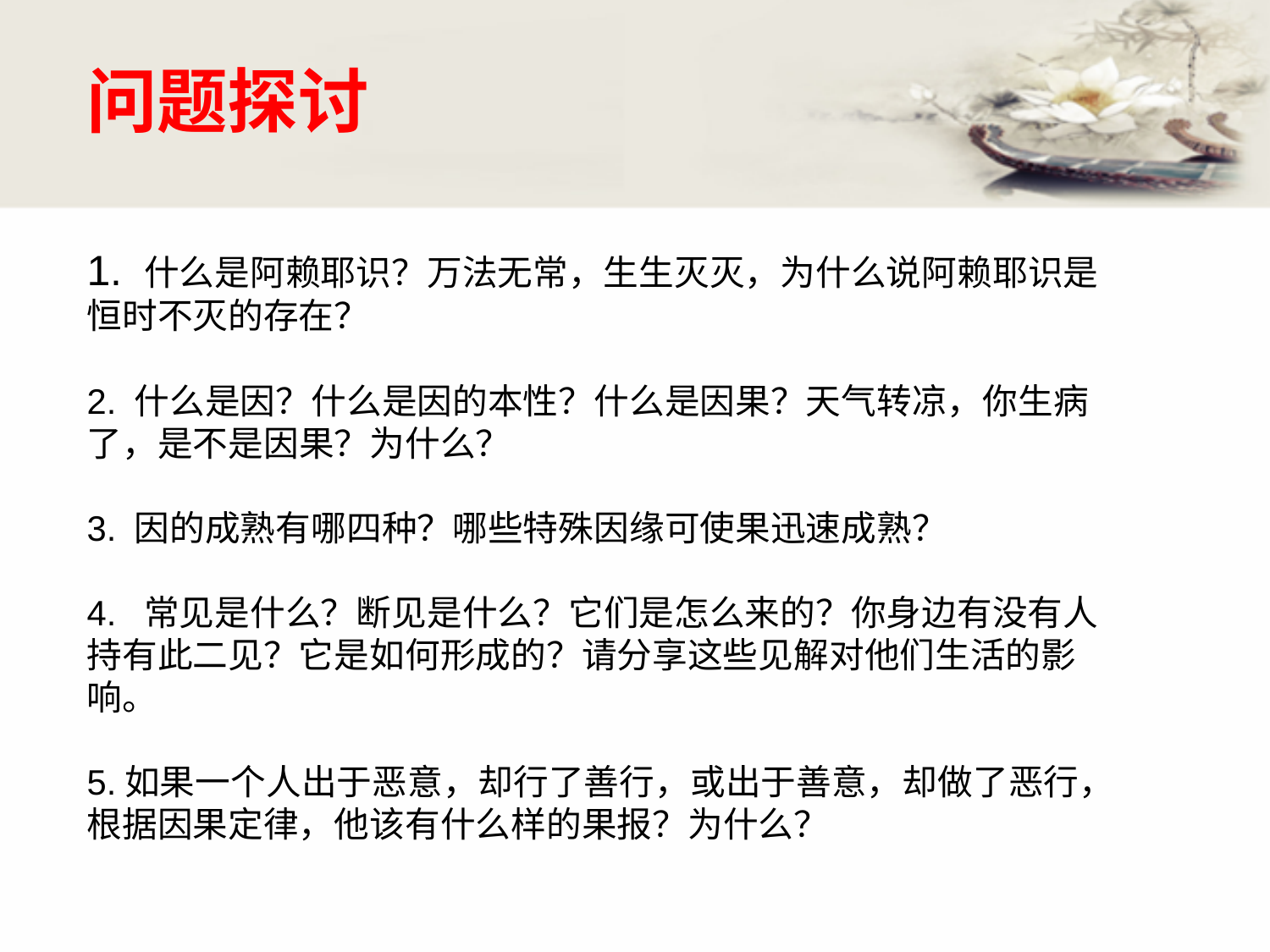

# 问题探讨 1. 什么是阿赖耶识？万法无常，生生灭灭，为什么说阿赖耶识是恒时不灭的存在？ 2. 什么是因？什么是因的本性？什么是因果？天气转凉，你生病了，是不是因果？为什么？ 3. 因的成熟有哪四种？哪些特殊因缘可使果迅速成熟？ 4.  常见是什么？断见是什么？它们是怎么来的？你身边有没有人持有此二见？它是如何形成的？请分享这些见解对他们生活的影响。 5.如果一个人出于恶意，却行了善行，或出于善意，却做了恶行，根据因果定律，他该有什么样的果报？为什么？